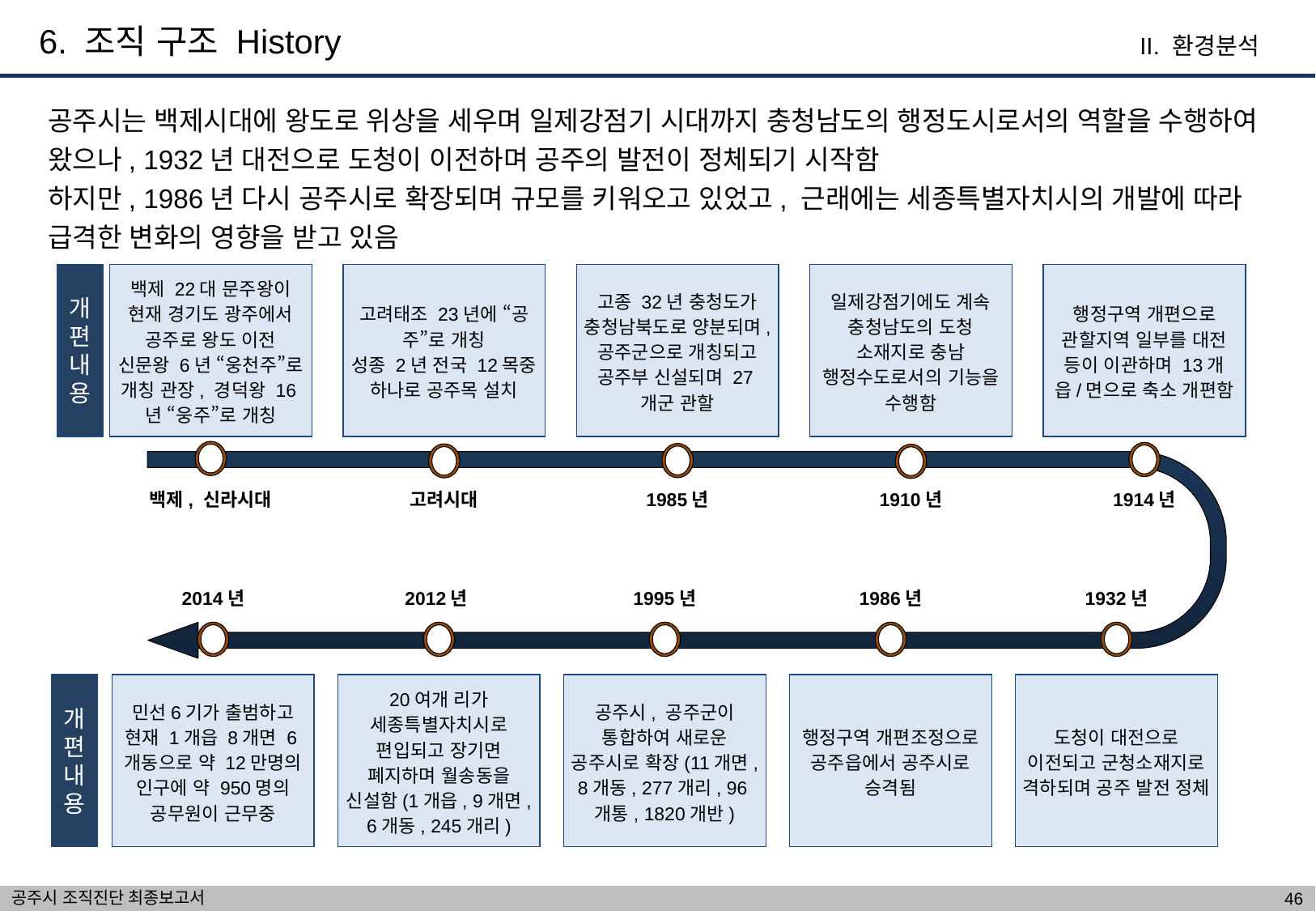

6. 조직 구조 History
II. 환경분석
공주시는 백제시대에 왕도로 위상을 세우며 일제강점기 시대까지 충청남도의 행정도시로서의 역할을 수행하여 왔으나, 1932년 대전으로 도청이 이전하며 공주의 발전이 정체되기 시작함
하지만, 1986년 다시 공주시로 확장되며 규모를 키워오고 있었고, 근래에는 세종특별자치시의 개발에 따라 급격한 변화의 영향을 받고 있음
고종 32년 충청도가 충청남북도로 양분되며, 공주군으로 개칭되고 공주부 신설되며 27개군 관할
일제강점기에도 계속 충청남도의 도청 소재지로 충남 행정수도로서의 기능을 수행함
행정구역 개편으로 관할지역 일부를 대전 등이 이관하며 13개 읍/면으로 축소 개편함
개
편
내
용
백제 22대 문주왕이 현재 경기도 광주에서 공주로 왕도 이전
신문왕 6년 “웅천주”로 개칭 관장, 경덕왕 16년 “웅주”로 개칭
고려태조 23년에 “공주”로 개칭
성종 2년 전국 12목중 하나로 공주목 설치

백제, 신라시대
고려시대
1985년
1910년
1914년
2014년
2012년
1995년
1986년
1932년

개
편
내
용
민선6기가 출범하고 현재 1개읍 8개면 6개동으로 약 12만명의 인구에 약 950명의 공무원이 근무중
20여개 리가 세종특별자치시로 편입되고 장기면 폐지하며 월송동을 신설함(1개읍, 9개면, 6개동, 245개리)
공주시, 공주군이 통합하여 새로운 공주시로 확장(11개면, 8개동, 277개리, 96개통, 1820개반)
행정구역 개편조정으로 공주읍에서 공주시로 승격됨
도청이 대전으로 이전되고 군청소재지로 격하되며 공주 발전 정체